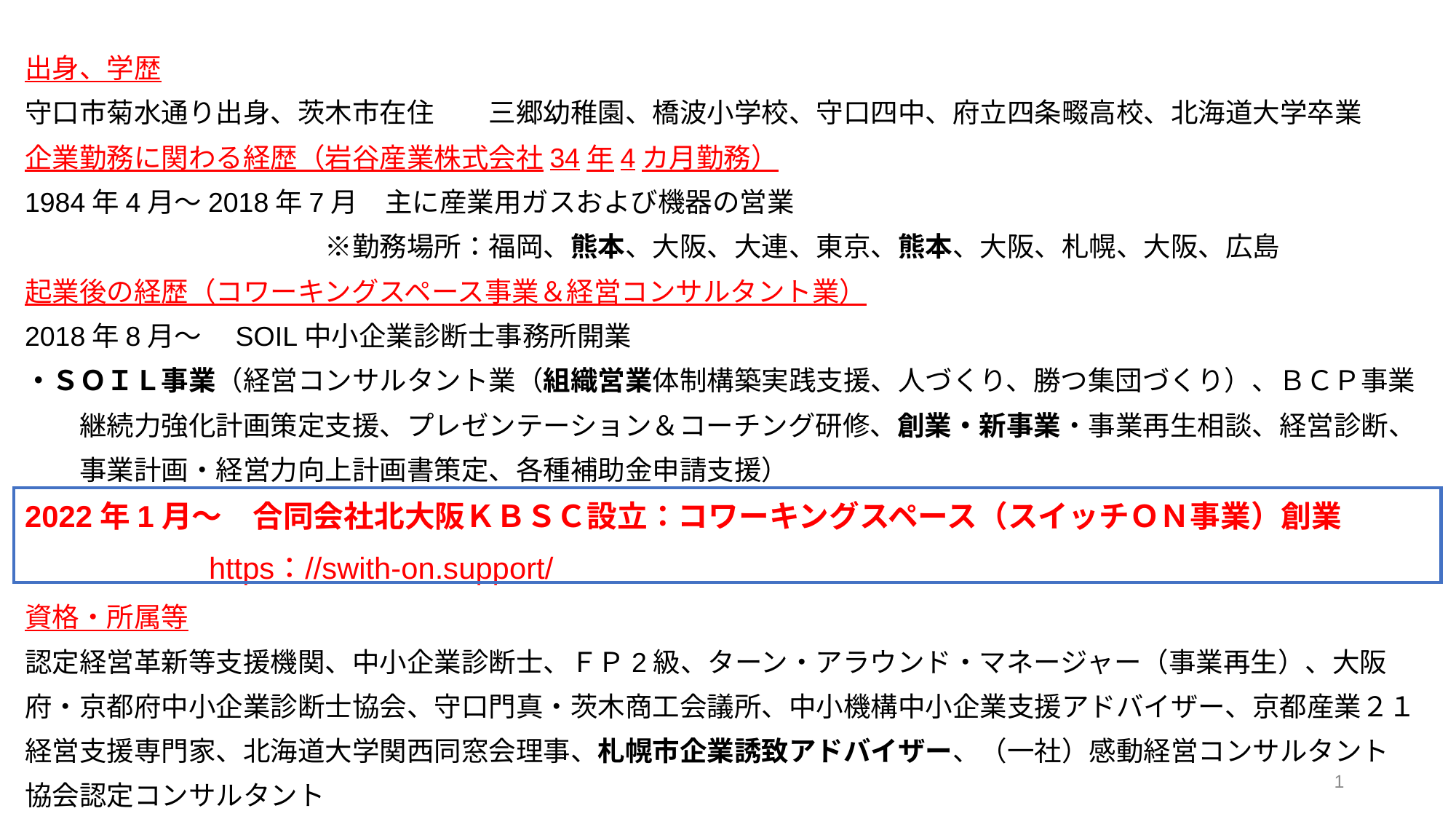

出身、学歴
守口市菊水通り出身、茨木市在住　　三郷幼稚園、橋波小学校、守口四中、府立四条畷高校、北海道大学卒業
企業勤務に関わる経歴（岩谷産業株式会社34年4カ月勤務）
1984年4月～2018年7月　主に産業用ガスおよび機器の営業
　　　　　　　　　　　※勤務場所：福岡、熊本、大阪、大連、東京、熊本、大阪、札幌、大阪、広島
起業後の経歴（コワーキングスペース事業＆経営コンサルタント業）
2018年8月～　SOIL中小企業診断士事務所開業
・ＳＯＩＬ事業（経営コンサルタント業（組織営業体制構築実践支援、人づくり、勝つ集団づくり）、ＢＣＰ事業
　　継続力強化計画策定支援、プレゼンテーション＆コーチング研修、創業・新事業・事業再生相談、経営診断、
　　事業計画・経営力向上計画書策定、各種補助金申請支援）
2022年1月～　合同会社北大阪ＫＢＳＣ設立：コワーキングスペース（スイッチＯＮ事業）創業
                      https：//swith-on.support/
資格・所属等
認定経営革新等支援機関、中小企業診断士、ＦＰ2級、ターン・アラウンド・マネージャー（事業再生）、大阪
府・京都府中小企業診断士協会、守口門真・茨木商工会議所、中小機構中小企業支援アドバイザー、京都産業２１
経営支援専門家、北海道大学関西同窓会理事、札幌市企業誘致アドバイザー、（一社）感動経営コンサルタント
協会認定コンサルタント

1